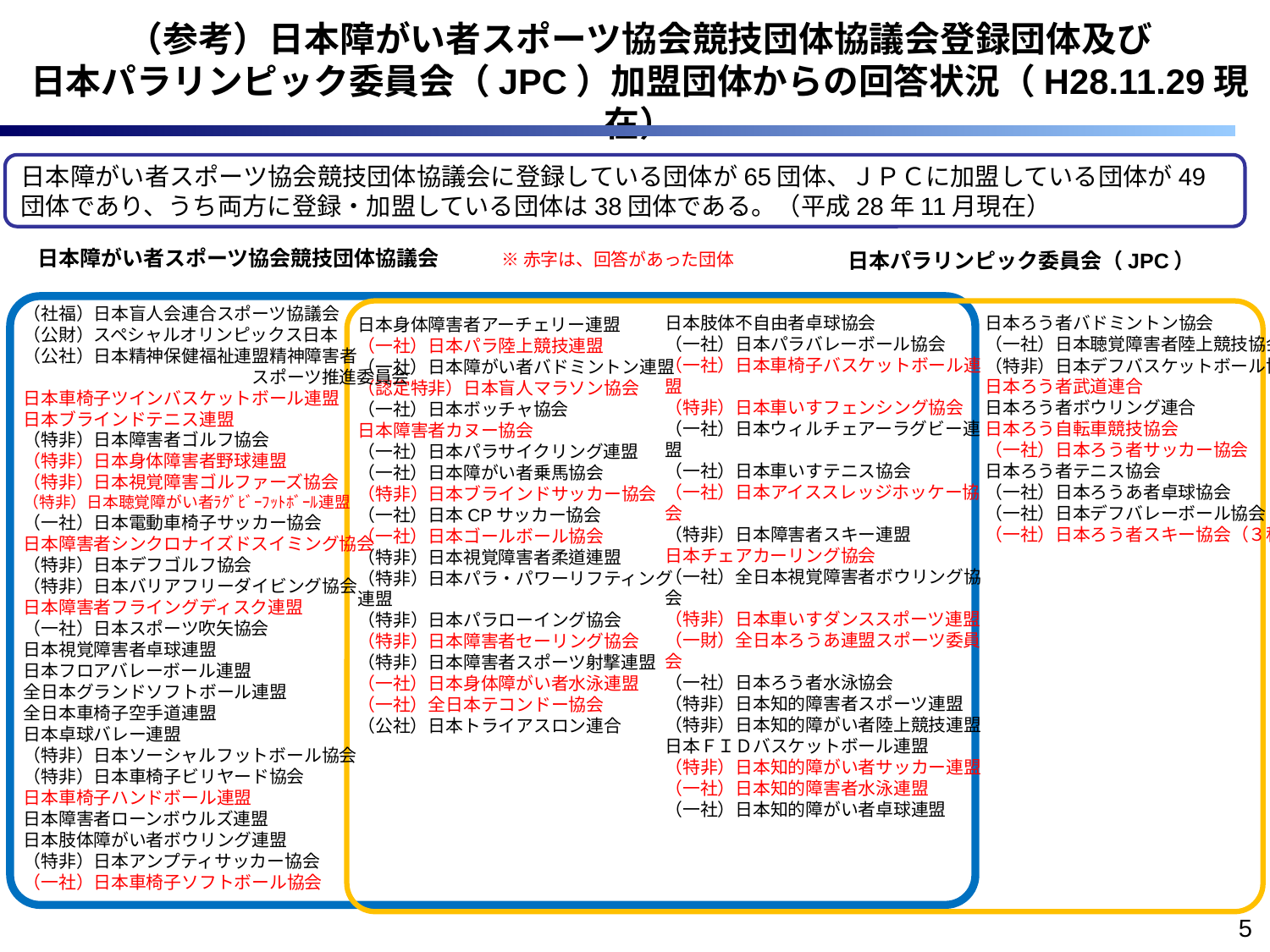

（参考）日本障がい者スポーツ協会競技団体協議会登録団体及び
日本パラリンピック委員会（JPC）加盟団体からの回答状況（H28.11.29現在）

日本障がい者スポーツ協会競技団体協議会に登録している団体が65団体、ＪＰＣに加盟している団体が49団体であり、うち両方に登録・加盟している団体は38団体である。（平成28年11月現在）
日本障がい者スポーツ協会競技団体協議会
日本パラリンピック委員会（JPC）
※赤字は、回答があった団体

（社福）日本盲人会連合スポーツ協議会
（公財）スペシャルオリンピックス日本
（公社）日本精神保健福祉連盟精神障害者
　　　　　　　　　　　　　スポーツ推進委員会
日本車椅子ツインバスケットボール連盟
日本ブラインドテニス連盟
（特非）日本障害者ゴルフ協会
（特非）日本身体障害者野球連盟
（特非）日本視覚障害ゴルファーズ協会
（特非）日本聴覚障がい者ﾗｸﾞﾋﾞｰﾌｯﾄﾎﾞｰﾙ連盟
（一社）日本電動車椅子サッカー協会
日本障害者シンクロナイズドスイミング協会
（特非）日本デフゴルフ協会
（特非）日本バリアフリーダイビング協会
日本障害者フライングディスク連盟
（一社）日本スポーツ吹矢協会
日本視覚障害者卓球連盟
日本フロアバレーボール連盟
全日本グランドソフトボール連盟
全日本車椅子空手道連盟
日本卓球バレー連盟
（特非）日本ソーシャルフットボール協会
（特非）日本車椅子ビリヤード協会
日本車椅子ハンドボール連盟
日本障害者ローンボウルズ連盟
日本肢体障がい者ボウリング連盟
（特非）日本アンプティサッカー協会
（一社）日本車椅子ソフトボール協会

日本肢体不自由者卓球協会
（一社）日本パラバレーボール協会
（一社）日本車椅子バスケットボール連盟
（特非）日本車いすフェンシング協会
（一社）日本ウィルチェアーラグビー連盟
（一社）日本車いすテニス協会
（一社）日本アイススレッジホッケー協会
（特非）日本障害者スキー連盟
日本チェアカーリング協会
（一社）全日本視覚障害者ボウリング協会
（特非）日本車いすダンススポーツ連盟
（一財）全日本ろうあ連盟スポーツ委員会
（一社）日本ろう者水泳協会
（特非）日本知的障害者スポーツ連盟
（特非）日本知的障がい者陸上競技連盟
日本ＦＩＤバスケットボール連盟
（特非）日本知的障がい者サッカー連盟
（一社）日本知的障害者水泳連盟
（一社）日本知的障がい者卓球連盟
日本ろう者バドミントン協会
（一社）日本聴覚障害者陸上競技協会
（特非）日本デフバスケットボール協会
日本ろう者武道連合
日本ろう者ボウリング連合
日本ろう自転車競技協会
（一社）日本ろう者サッカー協会
日本ろう者テニス協会
（一社）日本ろうあ者卓球協会
（一社）日本デフバレーボール協会
（一社）日本ろう者スキー協会（３種目）
日本身体障害者アーチェリー連盟
（一社）日本パラ陸上競技連盟
（一社）日本障がい者バドミントン連盟
（認定特非）日本盲人マラソン協会
（一社）日本ボッチャ協会
日本障害者カヌー協会
（一社）日本パラサイクリング連盟
（一社）日本障がい者乗馬協会
（特非）日本ブラインドサッカー協会
（一社）日本CPサッカー協会
（一社）日本ゴールボール協会
（特非）日本視覚障害者柔道連盟
（特非）日本パラ・パワーリフティング連盟
（特非）日本パラローイング協会
（特非）日本障害者セーリング協会
（特非）日本障害者スポーツ射撃連盟
（一社）日本身体障がい者水泳連盟
（一社）全日本テコンドー協会
（公社）日本トライアスロン連合
5